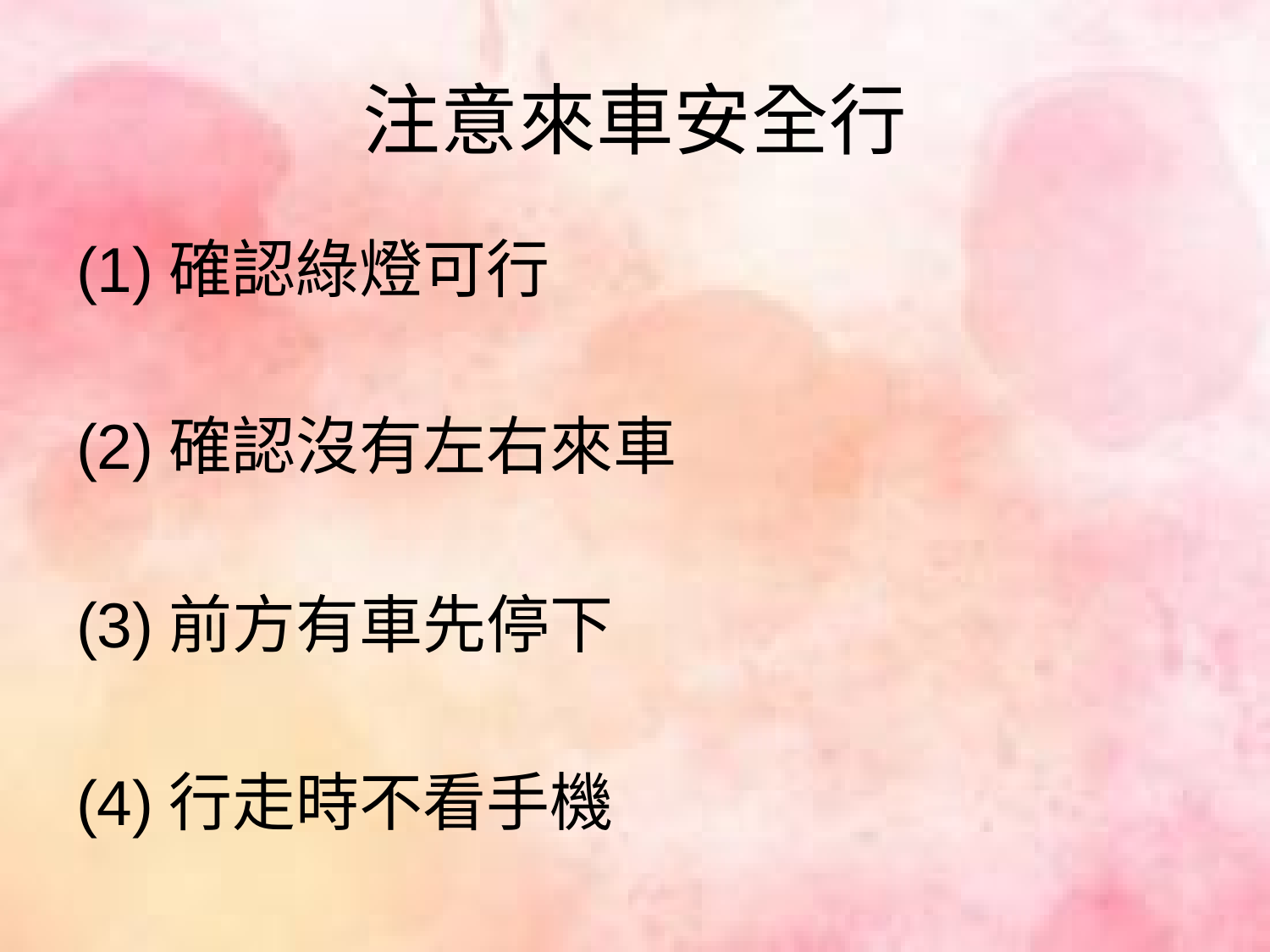

# 注意來車安全行
(1)確認綠燈可行

(2)確認沒有左右來車

(3)前方有車先停下

(4)行走時不看手機